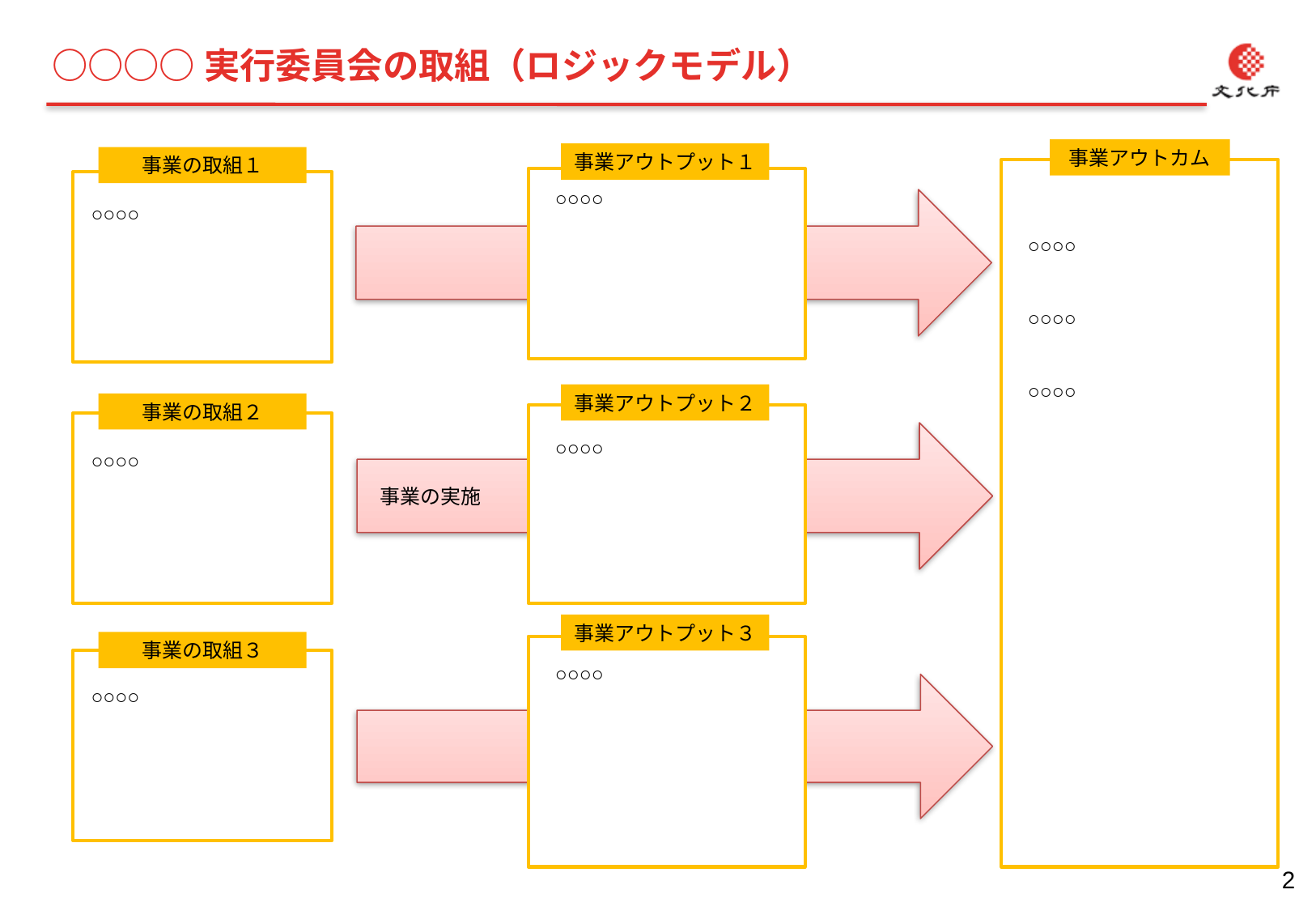

○○○○実行委員会の取組（ロジックモデル）
事業アウトカム
事業アウトプット１
事業の取組１

○○○○

○○○○
○○○○

○○○○

○○○○

事業アウトプット２
事業の取組２

○○○○
○○○○
事業の実施
事業アウトプット３
事業の取組３

○○○○

○○○○